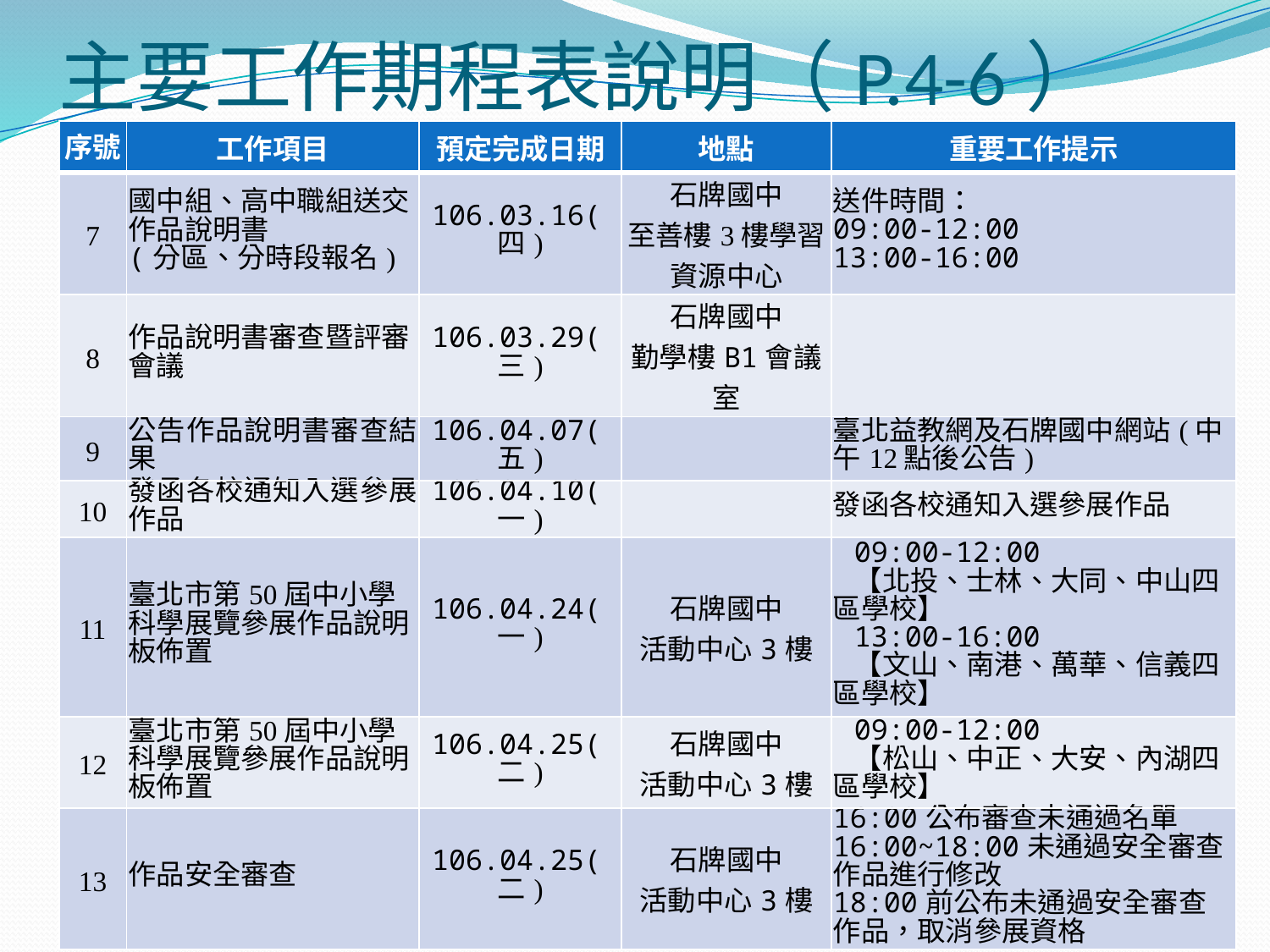

# 主要工作期程表說明（P.4-6）
| 序號 | 工作項目 | 預定完成日期 | 地點 | 重要工作提示 |
| --- | --- | --- | --- | --- |
| 7 | 國中組、高中職組送交作品說明書 (分區、分時段報名) | 106.03.16(四) | 石牌國中 至善樓3樓學習資源中心 | 送件時間： 09:00-12:00 13:00-16:00 |
| 8 | 作品說明書審查暨評審會議 | 106.03.29(三) | 石牌國中 勤學樓B1會議室 |  |
| 9 | 公告作品說明書審查結果 | 106.04.07(五) |  | 臺北益教網及石牌國中網站(中午12點後公告) |
| 10 | 發函各校通知入選參展作品 | 106.04.10(一) |  | 發函各校通知入選參展作品 |
| 11 | 臺北市第50屆中小學科學展覽參展作品說明板佈置 | 106.04.24(一) | 石牌國中 活動中心3樓 | 09:00-12:00 【北投、士林、大同、中山四區學校】 13:00-16:00 【文山、南港、萬華、信義四區學校】 |
| 12 | 臺北市第50屆中小學科學展覽參展作品說明板佈置 | 106.04.25(二) | 石牌國中 活動中心3樓 | 09:00-12:00 【松山、中正、大安、內湖四區學校】 |
| 13 | 作品安全審查 | 106.04.25(二) | 石牌國中 活動中心3樓 | 16:00公布審查未通過名單 16:00~18:00未通過安全審查作品進行修改 18:00前公布未通過安全審查作品，取消參展資格 |